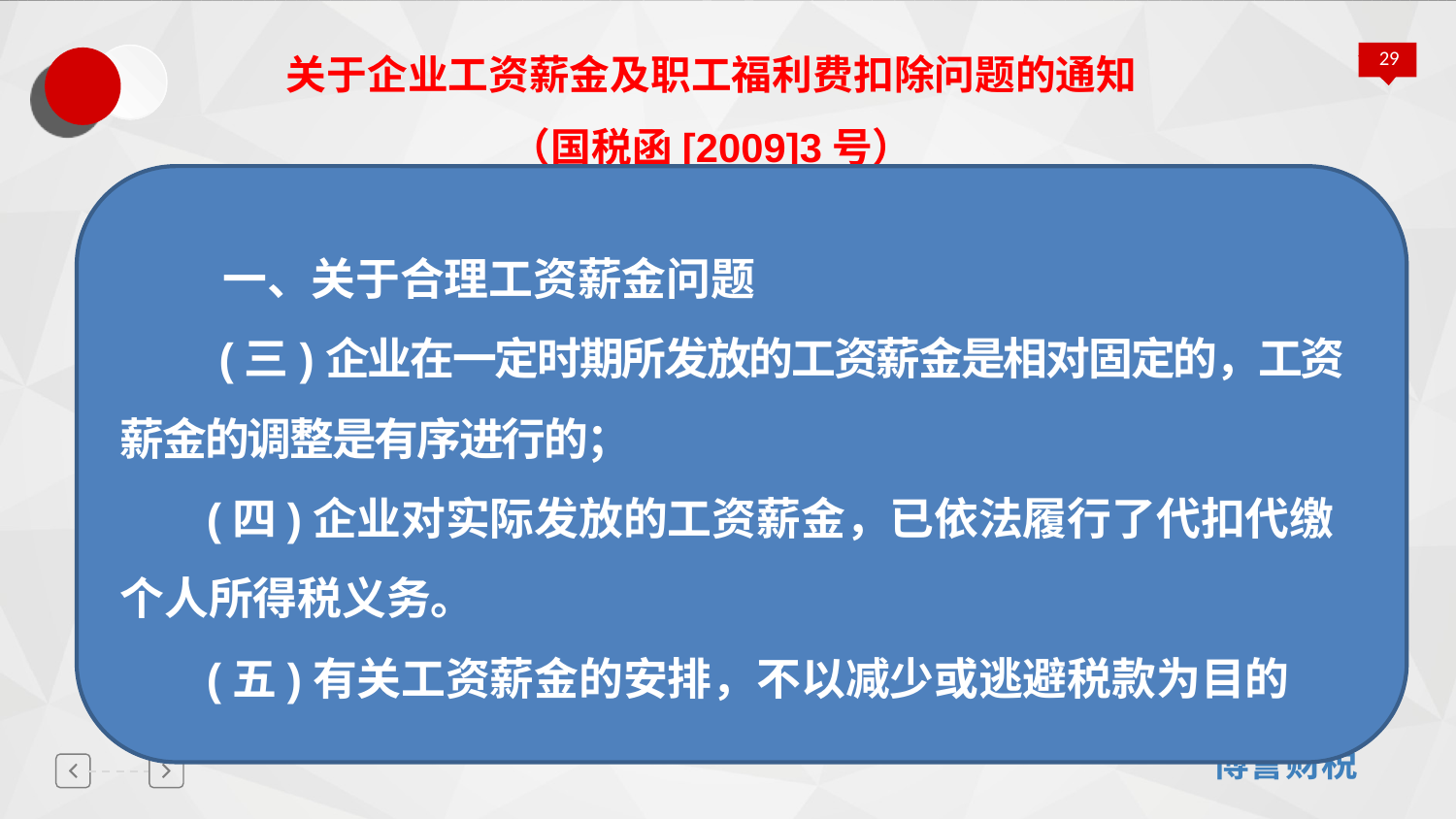

# 关于企业工资薪金及职工福利费扣除问题的通知 （国税函[2009]3号）
         一、关于合理工资薪金问题
        (三)企业在一定时期所发放的工资薪金是相对固定的，工资薪金的调整是有序进行的；
       (四)企业对实际发放的工资薪金，已依法履行了代扣代缴个人所得税义务。
       (五)有关工资薪金的安排，不以减少或逃避税款为目的
博誉财税